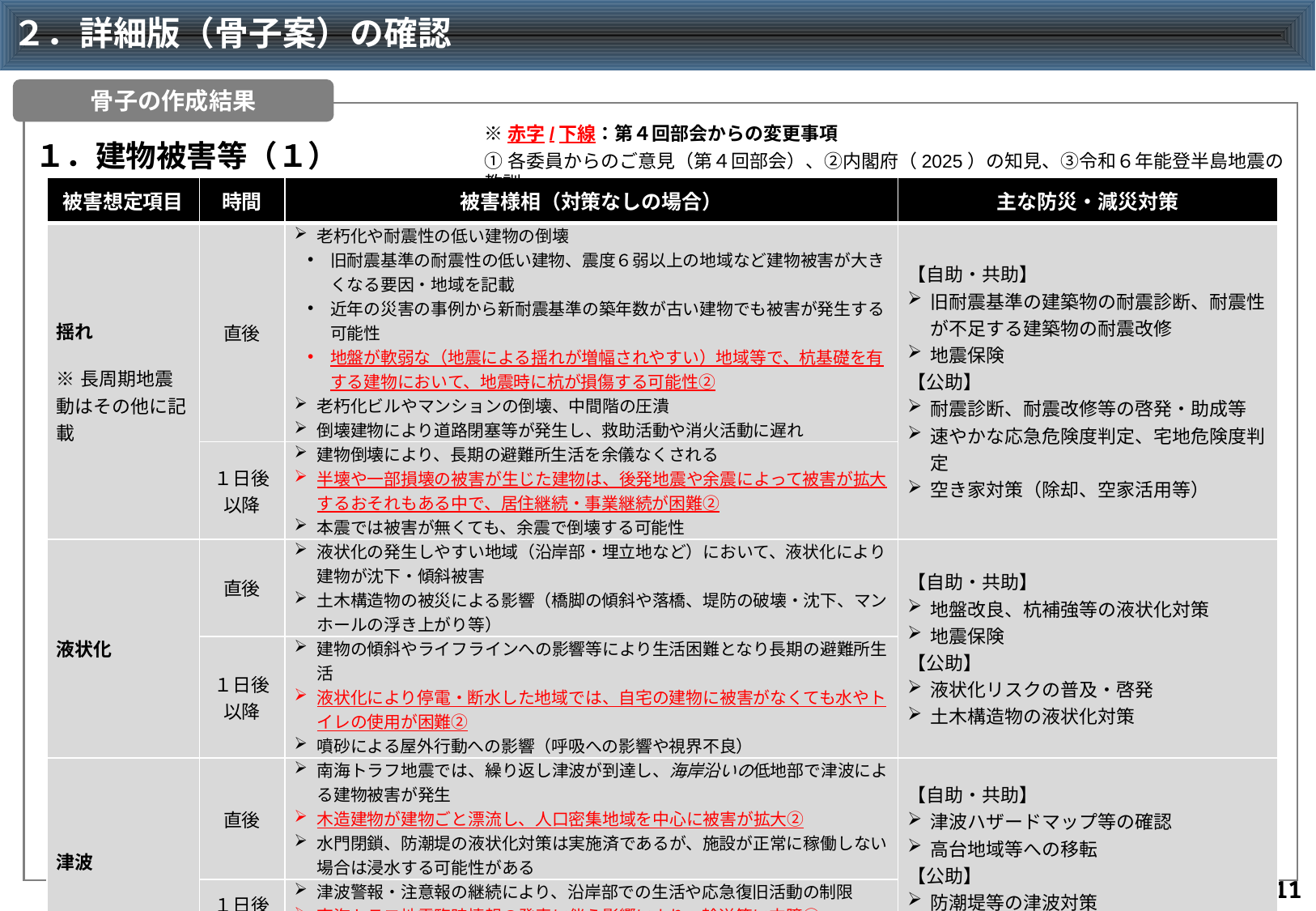

# ２．詳細版（骨子案）の確認
骨子の作成結果
※赤字/下線：第４回部会からの変更事項
１．建物被害等（１）
①各委員からのご意見（第４回部会）、②内閣府（2025）の知見、③令和６年能登半島地震の教訓
| 被害想定項目 | 時間 | 被害様相（対策なしの場合） | 主な防災・減災対策 |
| --- | --- | --- | --- |
| 揺れ ※長周期地震動はその他に記載 | 直後 | 老朽化や耐震性の低い建物の倒壊 旧耐震基準の耐震性の低い建物、震度６弱以上の地域など建物被害が大きくなる要因・地域を記載 近年の災害の事例から新耐震基準の築年数が古い建物でも被害が発生する可能性 地盤が軟弱な（地震による揺れが増幅されやすい）地域等で、杭基礎を有する建物において、地震時に杭が損傷する可能性② 老朽化ビルやマンションの倒壊、中間階の圧潰 倒壊建物により道路閉塞等が発生し、救助活動や消火活動に遅れ | 【自助・共助】 旧耐震基準の建築物の耐震診断、耐震性が不足する建築物の耐震改修 地震保険 【公助】 耐震診断、耐震改修等の啓発・助成等 速やかな応急危険度判定、宅地危険度判定 空き家対策（除却、空家活用等） |
|  | １日後 以降 | 建物倒壊により、長期の避難所生活を余儀なくされる 半壊や一部損壊の被害が生じた建物は、後発地震や余震によって被害が拡大するおそれもある中で、居住継続・事業継続が困難② 本震では被害が無くても、余震で倒壊する可能性 |  |
| 液状化 | 直後 | 液状化の発生しやすい地域（沿岸部・埋立地など）において、液状化により建物が沈下・傾斜被害 土木構造物の被災による影響（橋脚の傾斜や落橋、堤防の破壊・沈下、マンホールの浮き上がり等） | 【自助・共助】 地盤改良、杭補強等の液状化対策 地震保険 【公助】 液状化リスクの普及・啓発 土木構造物の液状化対策 |
|  | １日後 以降 | 建物の傾斜やライフラインへの影響等により生活困難となり長期の避難所生活 液状化により停電・断水した地域では、自宅の建物に被害がなくても水やトイレの使用が困難② 噴砂による屋外行動への影響（呼吸への影響や視界不良） |  |
| 津波 | 直後 | 南海トラフ地震では、繰り返し津波が到達し、海岸沿いの低地部で津波による建物被害が発生 木造建物が建物ごと漂流し、人口密集地域を中心に被害が拡大② 水門閉鎖、防潮堤の液状化対策は実施済であるが、施設が正常に稼働しない場合は浸水する可能性がある | 【自助・共助】 津波ハザードマップ等の確認 高台地域等への移転 【公助】 防潮堤等の津波対策 津波リスクの普及・啓発 |
|  | １日後 | 津波警報・注意報の継続により、沿岸部での生活や応急復旧活動の制限 南海トラフ地震臨時情報の発表に伴う影響により、輸送等に支障② |  |
|  | 数日後 | マンパワーや輸送手段の不足のため、道路啓開や救出活動が難航 |  |
11